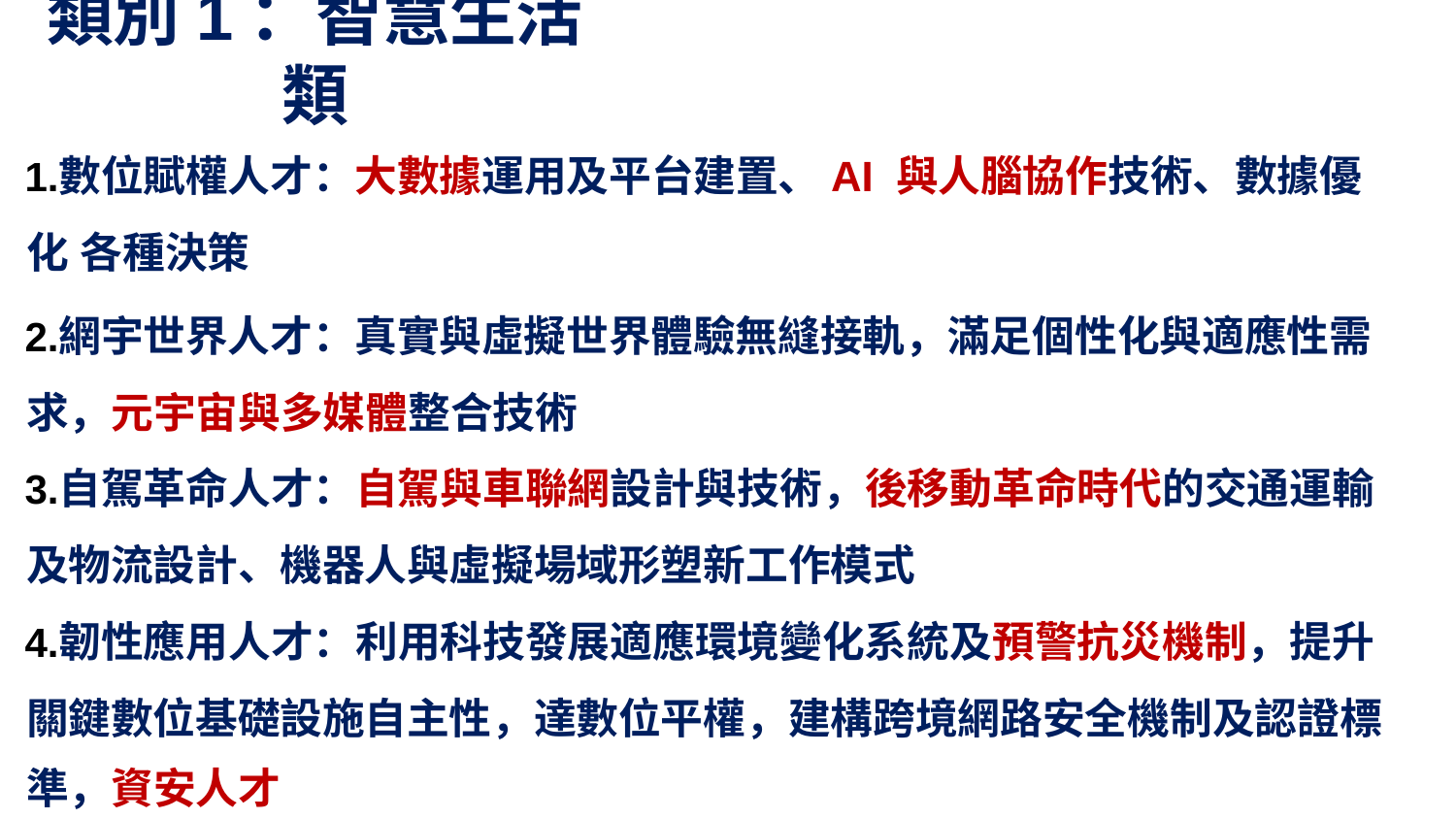

# 類別1：智慧生活類
數位賦權人才：大數據運用及平台建置、AI 與人腦協作技術、數據優化 各種決策
網宇世界人才：真實與虛擬世界體驗無縫接軌，滿足個性化與適應性需 求，元宇宙與多媒體整合技術
自駕革命人才：自駕與車聯網設計與技術，後移動革命時代的交通運輸 及物流設計、機器人與虛擬場域形塑新工作模式
韌性應用人才：利用科技發展適應環境變化系統及預警抗災機制，提升 關鍵數位基礎設施自主性，達數位平權，建構跨境網路安全機制及認證標
準，資安人才